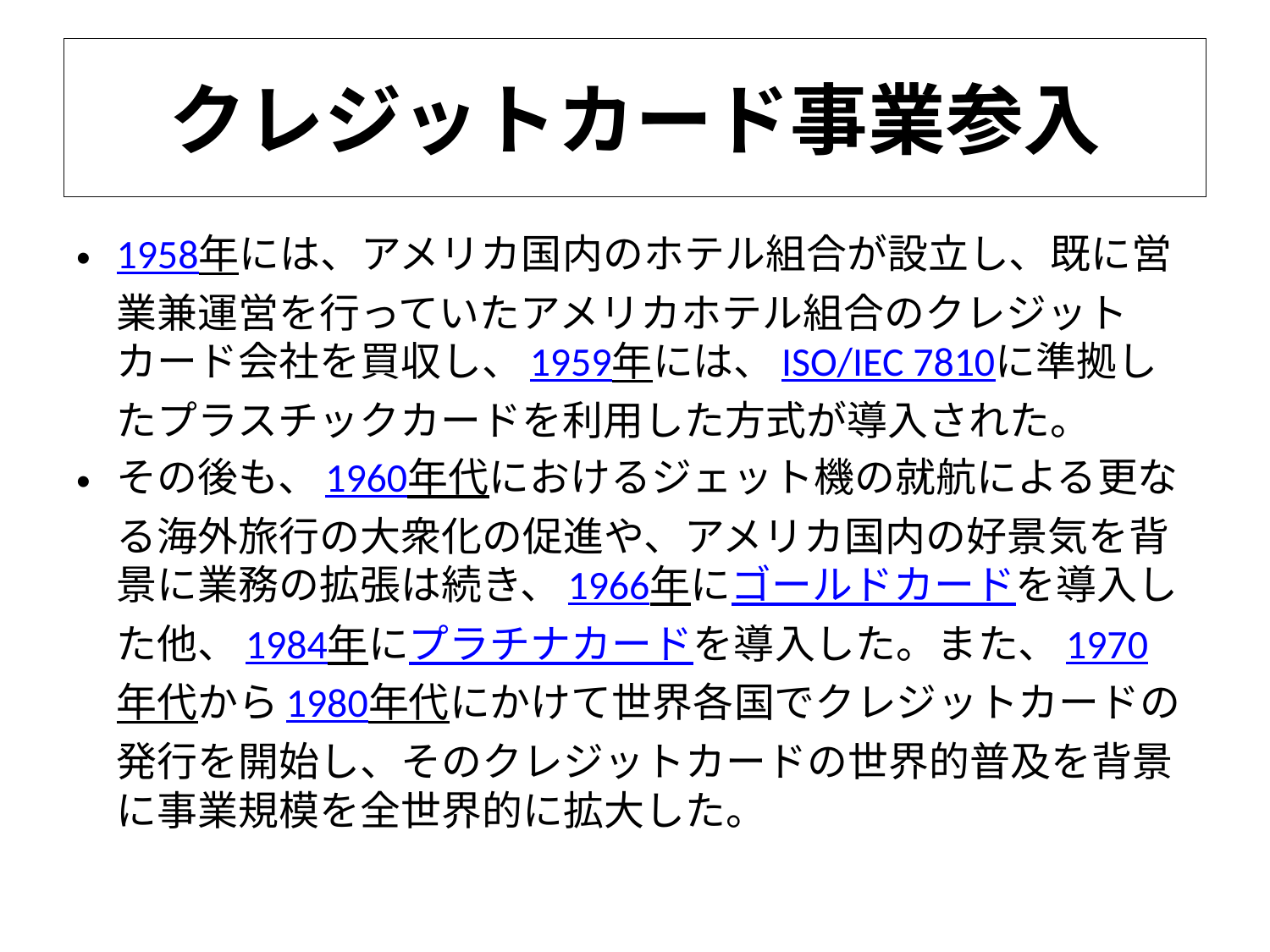

# クレジットカード事業参入
1958年には、アメリカ国内のホテル組合が設立し、既に営業兼運営を行っていたアメリカホテル組合のクレジットカード会社を買収し、1959年には、ISO/IEC 7810に準拠したプラスチックカードを利用した方式が導入された。
その後も、1960年代におけるジェット機の就航による更なる海外旅行の大衆化の促進や、アメリカ国内の好景気を背景に業務の拡張は続き、1966年にゴールドカードを導入した他、1984年にプラチナカードを導入した。また、1970年代から1980年代にかけて世界各国でクレジットカードの発行を開始し、そのクレジットカードの世界的普及を背景に事業規模を全世界的に拡大した。